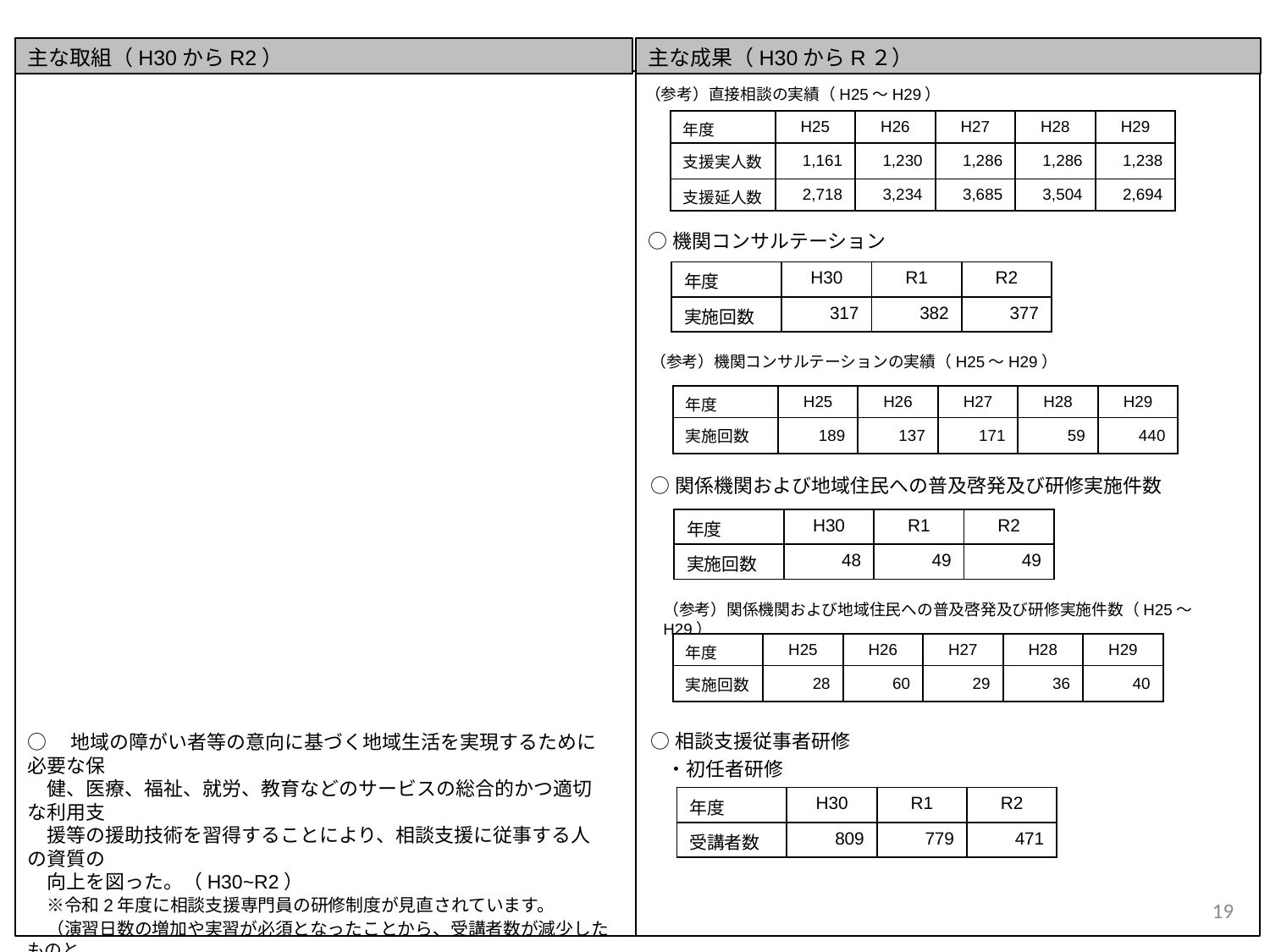

主な取組（H30からR2）
主な成果（H30からR２）

（参考）直接相談の実績（H25～H29）
| 年度 | H25 | H26 | H27 | H28 | H29 |
| --- | --- | --- | --- | --- | --- |
| 支援実人数 | 1,161 | 1,230 | 1,286 | 1,286 | 1,238 |
| 支援延人数 | 2,718 | 3,234 | 3,685 | 3,504 | 2,694 |
○機関コンサルテーション
| 年度 | H30 | R1 | R2 |
| --- | --- | --- | --- |
| 実施回数 | 317 | 382 | 377 |

（参考）機関コンサルテーションの実績（H25～H29）
| 年度 | H25 | H26 | H27 | H28 | H29 |
| --- | --- | --- | --- | --- | --- |
| 実施回数 | 189 | 137 | 171 | 59 | 440 |

○関係機関および地域住民への普及啓発及び研修実施件数
| 年度 | H30 | R1 | R2 |
| --- | --- | --- | --- |
| 実施回数 | 48 | 49 | 49 |
（参考）関係機関および地域住民への普及啓発及び研修実施件数（H25～H29）
| 年度 | H25 | H26 | H27 | H28 | H29 |
| --- | --- | --- | --- | --- | --- |
| 実施回数 | 28 | 60 | 29 | 36 | 40 |
○相談支援従事者研修
○　地域の障がい者等の意向に基づく地域生活を実現するために必要な保
　健、医療、福祉、就労、教育などのサービスの総合的かつ適切な利用支
　援等の援助技術を習得することにより、相談支援に従事する人の資質の
　向上を図った。（H30~R2）
　※令和2年度に相談支援専門員の研修制度が見直されています。
　（演習日数の増加や実習が必須となったことから、受講者数が減少したものと
　　 推測される）
・初任者研修
| 年度 | H30 | R1 | R2 |
| --- | --- | --- | --- |
| 受講者数 | 809 | 779 | 471 |

19